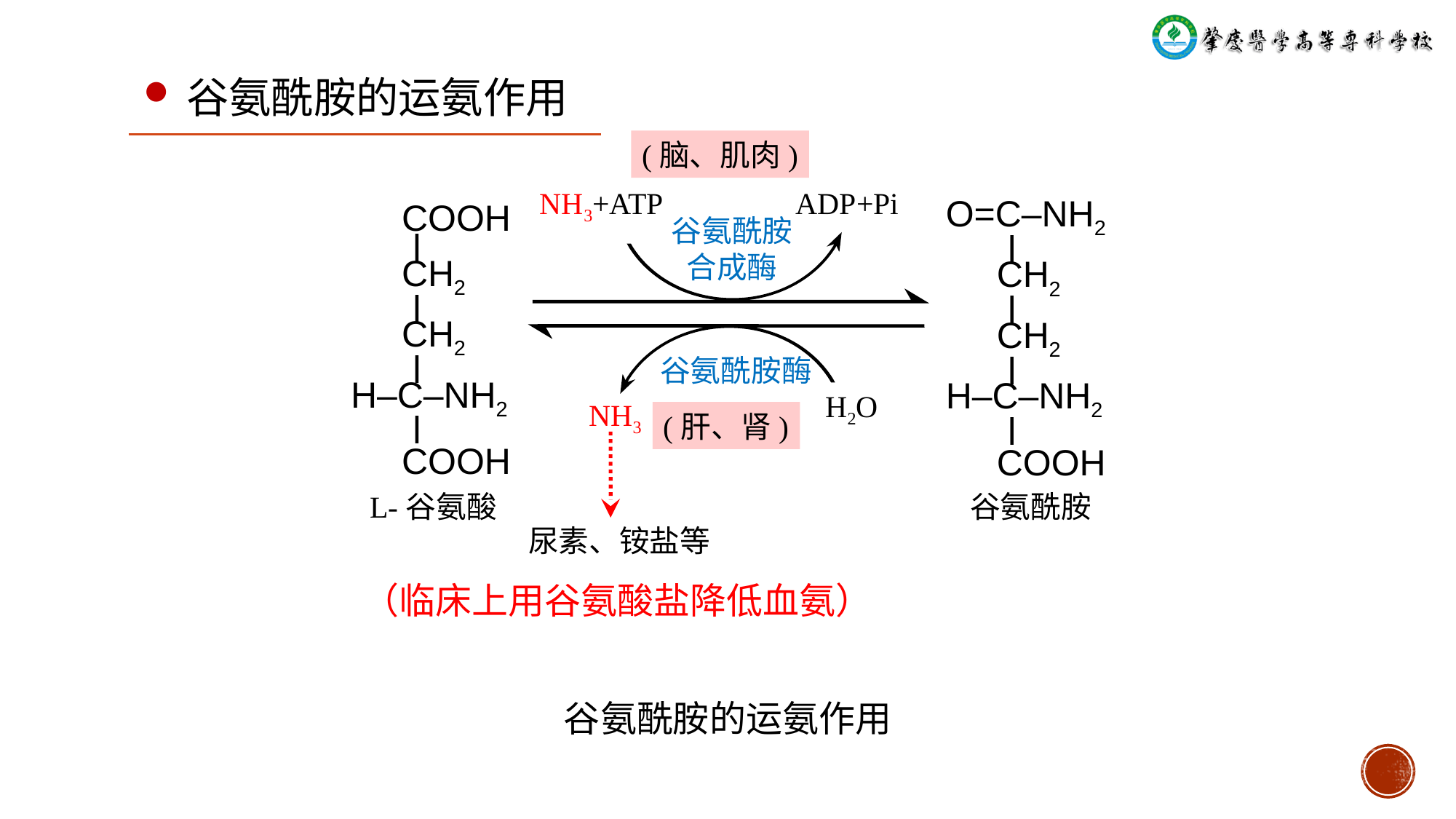

谷氨酰胺的运氨作用
(脑、肌肉)

NH3+ATP
ADP+Pi
     COOH
      ⅼ
     CH2
      ⅼ
     CH2
      ⅼ
H‒C‒NH2
      ⅼ
     COOH
O=C‒NH2
      ⅼ
     CH2
      ⅼ
     CH2
      ⅼ
H‒C‒NH2
      ⅼ
     COOH
谷氨酰胺
合成酶

谷氨酰胺酶
H2O
NH3
(肝、肾)

L-谷氨酸
谷氨酰胺
尿素、铵盐等
（临床上用谷氨酸盐降低血氨）
谷氨酰胺的运氨作用